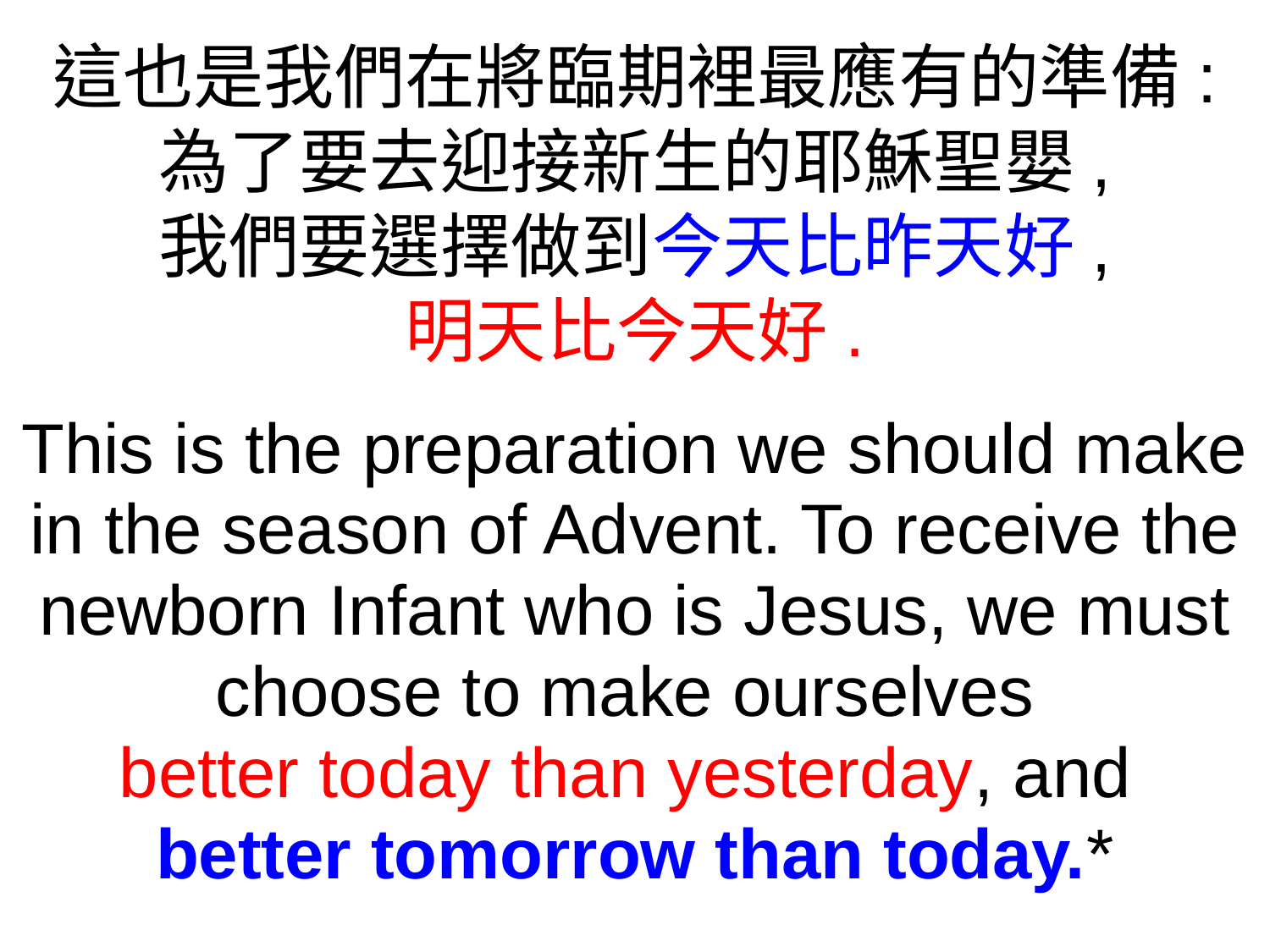

這也是我們在將臨期裡最應有的準備:
為了要去迎接新生的耶穌聖嬰,
我們要選擇做到今天比昨天好,
明天比今天好.
This is the preparation we should make in the season of Advent. To receive the newborn Infant who is Jesus, we must choose to make ourselves
better today than yesterday, and
better tomorrow than today.*